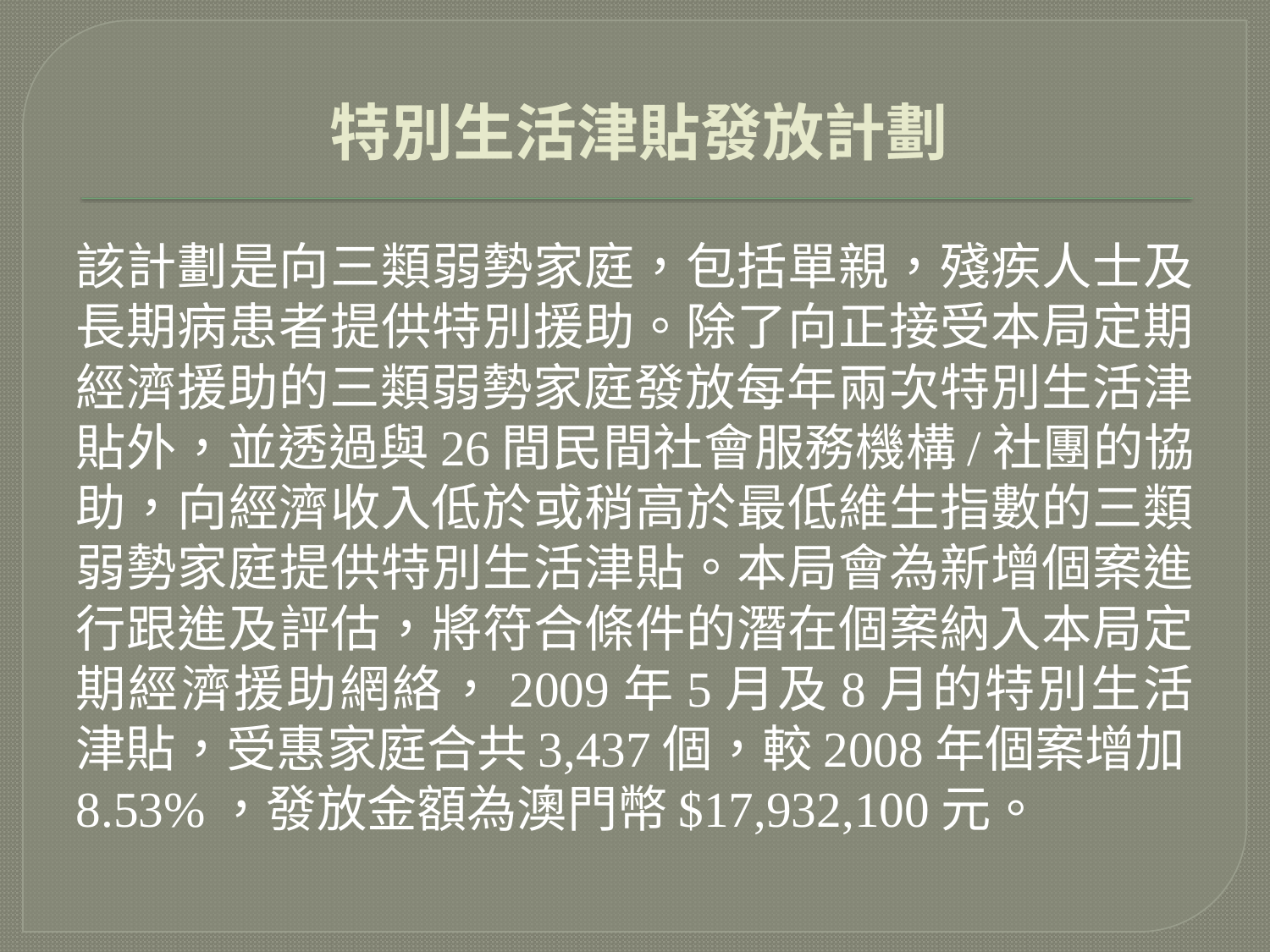

# 特別生活津貼發放計劃
該計劃是向三類弱勢家庭，包括單親，殘疾人士及長期病患者提供特別援助。除了向正接受本局定期經濟援助的三類弱勢家庭發放每年兩次特別生活津貼外，並透過與26間民間社會服務機構/社團的協助，向經濟收入低於或稍高於最低維生指數的三類弱勢家庭提供特別生活津貼。本局會為新增個案進行跟進及評估，將符合條件的潛在個案納入本局定期經濟援助網絡，2009年5月及8月的特別生活津貼，受惠家庭合共3,437個，較2008年個案增加8.53%，發放金額為澳門幣$17,932,100元。